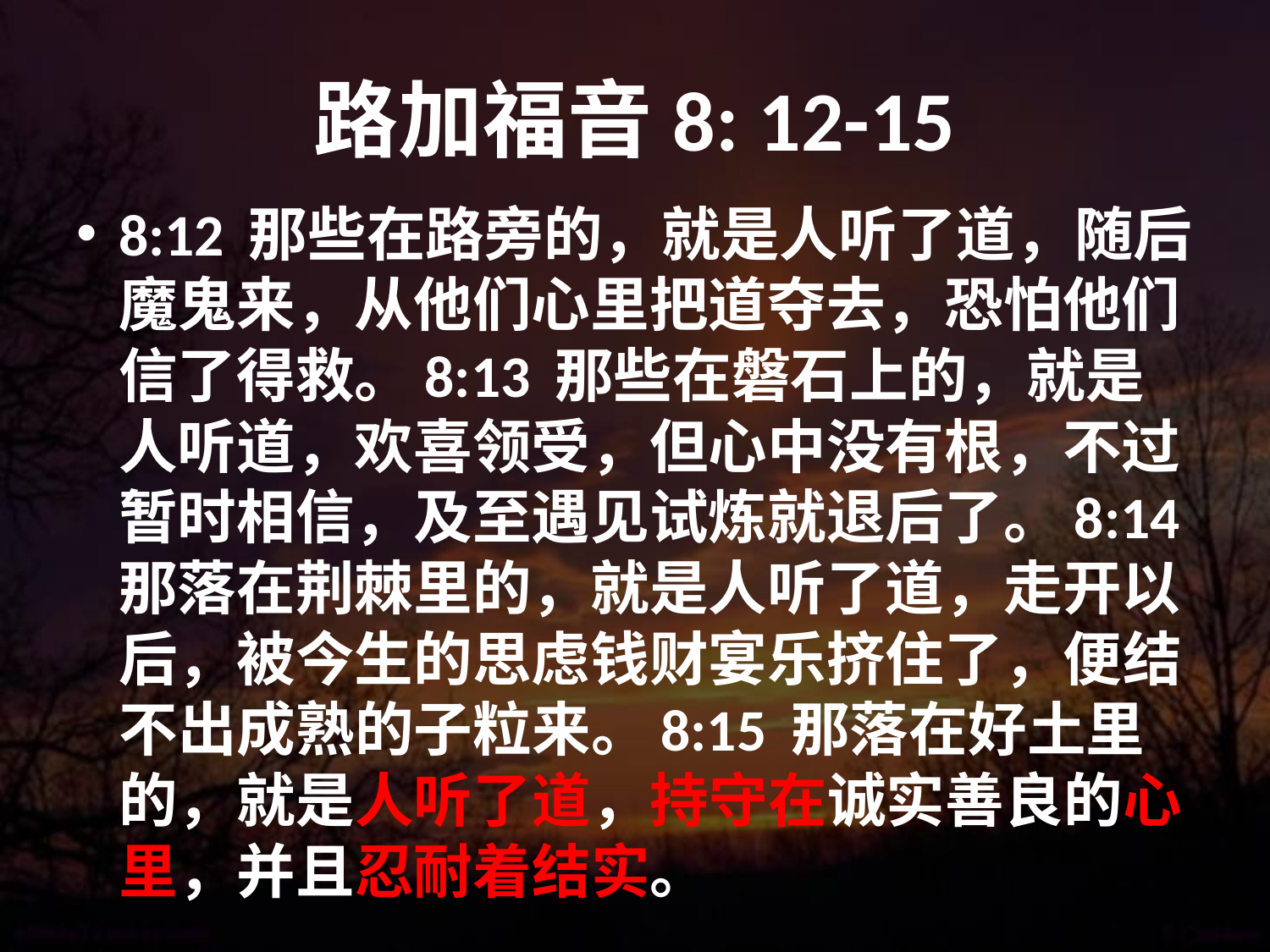

# 路加福音8: 12-15
8:12 那些在路旁的，就是人听了道，随后魔鬼来，从他们心里把道夺去，恐怕他们信了得救。8:13 那些在磐石上的，就是人听道，欢喜领受，但心中没有根，不过暂时相信，及至遇见试炼就退后了。8:14 那落在荆棘里的，就是人听了道，走开以后，被今生的思虑钱财宴乐挤住了，便结不出成熟的子粒来。8:15 那落在好土里的，就是人听了道，持守在诚实善良的心里，并且忍耐着结实。